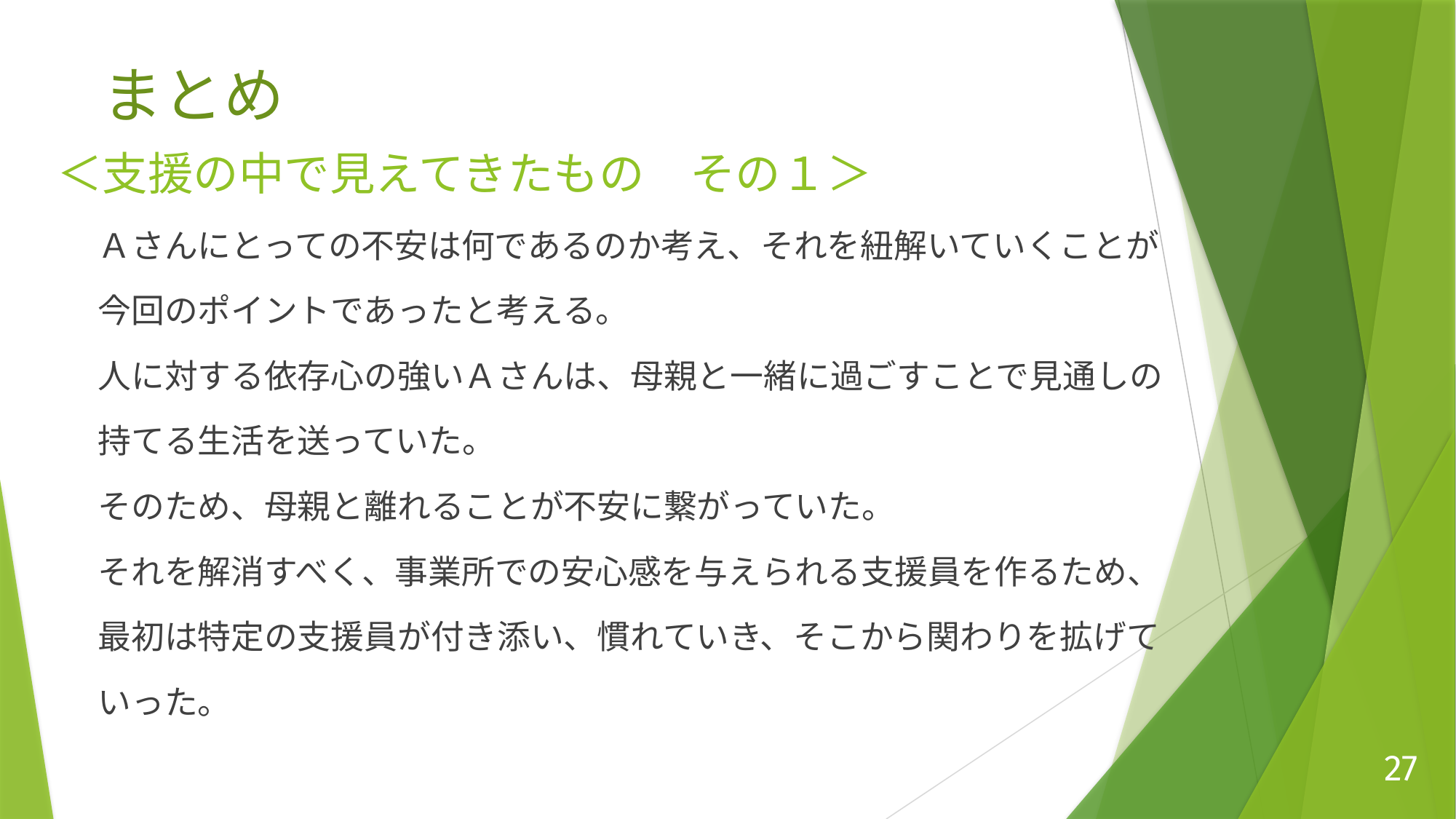

まとめ
＜支援の中で見えてきたもの　その１＞
Ａさんにとっての不安は何であるのか考え、それを紐解いていくことが
今回のポイントであったと考える。
人に対する依存心の強いＡさんは、母親と一緒に過ごすことで見通しの
持てる生活を送っていた。
そのため、母親と離れることが不安に繋がっていた。
それを解消すべく、事業所での安心感を与えられる支援員を作るため、
最初は特定の支援員が付き添い、慣れていき、そこから関わりを拡げて
いった。
27